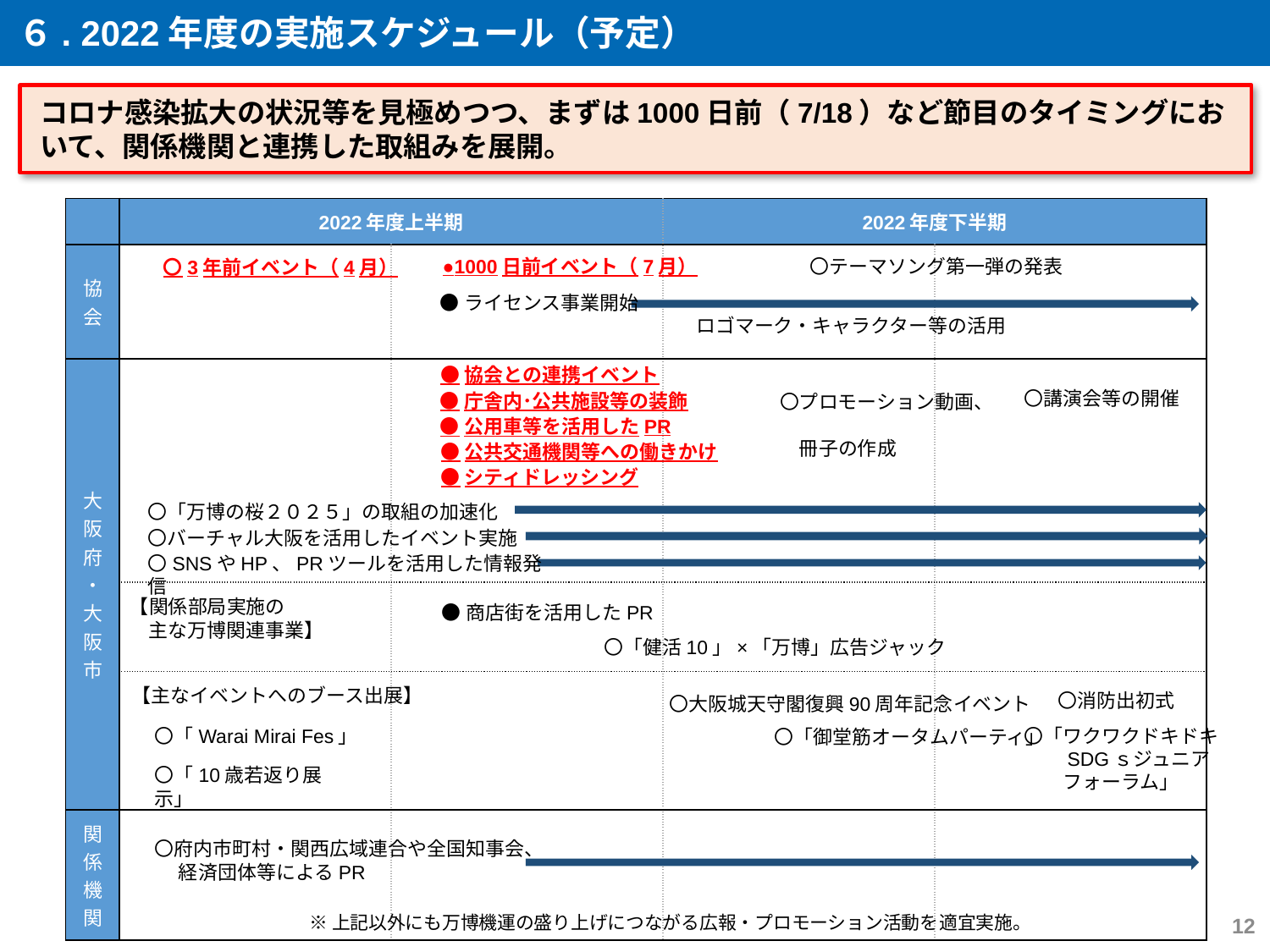

６. 2022年度の実施スケジュール（予定）
コロナ感染拡大の状況等を見極めつつ、まずは1000日前（7/18）など節目のタイミングにおいて、関係機関と連携した取組みを展開。

|  | 2022年度上半期 |  | 2022年度下半期 |  |
| --- | --- | --- | --- | --- |
| 協会 |  |  |  |  |
| 大阪府・大阪市 |  |  |  |  |
|  |  |  |  |  |
|  |  |  |  |  |
| 関係 機関 |  |  |  |  |
〇テーマソング第一弾の発表
●1000日前イベント（7月）
〇3年前イベント（4月）
●ライセンス事業開始

ロゴマーク・キャラクター等の活用
●協会との連携イベント
〇講演会等の開催
●庁舎内･公共施設等の装飾
〇プロモーション動画、
　冊子の作成
●公用車等を活用したPR
●公共交通機関等への働きかけ
●シティドレッシング
〇「万博の桜２０２５」の取組の加速化

〇バーチャル大阪を活用したイベント実施

〇SNSやHP、PRツールを活用した情報発信

【関係部局実施の
　主な万博関連事業】
●商店街を活用したPR
〇「健活10」×「万博」広告ジャック
【主なイベントへのブース出展】
〇消防出初式
〇大阪城天守閣復興90周年記念イベント
〇「ワクワクドキドキ
　　SDGｓジュニア
　　フォーラム」
〇「Warai Mirai Fes」
〇「御堂筋オータムパーティ」
〇「10歳若返り展示」
〇府内市町村・関西広域連合や全国知事会、
　 経済団体等によるPR

12
※上記以外にも万博機運の盛り上げにつながる広報・プロモーション活動を適宜実施。